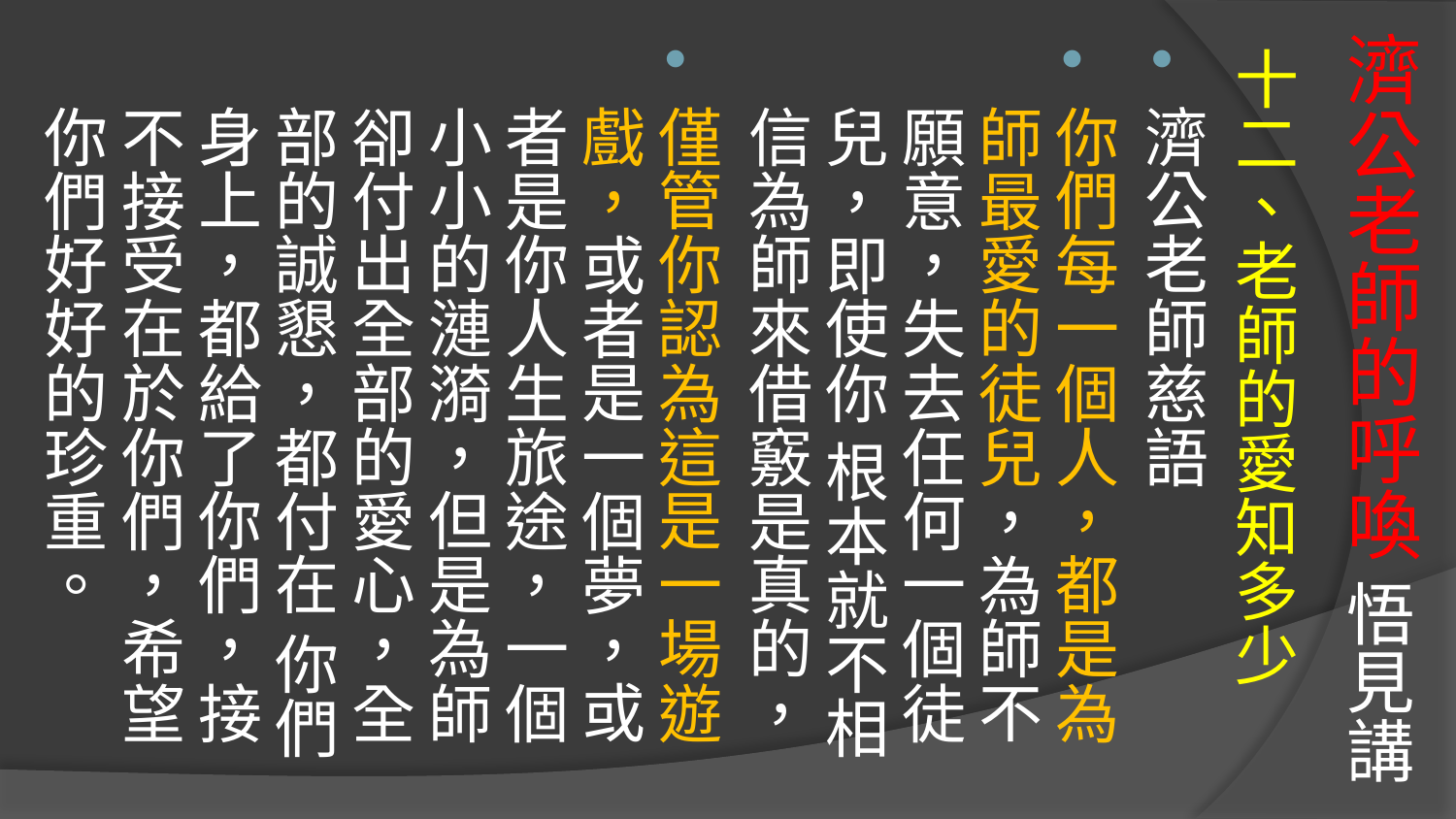

# 濟公老師的呼喚 悟見講
十二、老師的愛知多少
濟公老師慈語
你們每一個人，都是為師最愛的徒兒，為師不願意，失去任何一個徒兒，即使你 根本就不相信為師來借竅是真的，
僅管你認為這是一場遊戲，或者是一個夢，或者是你人生旅途，一個小小的漣漪，但是為師卻付出全部的愛心，全部的誠懇，都付在 你們身上，都給了你們，接不接受在於你們，希望你們好好的珍重。